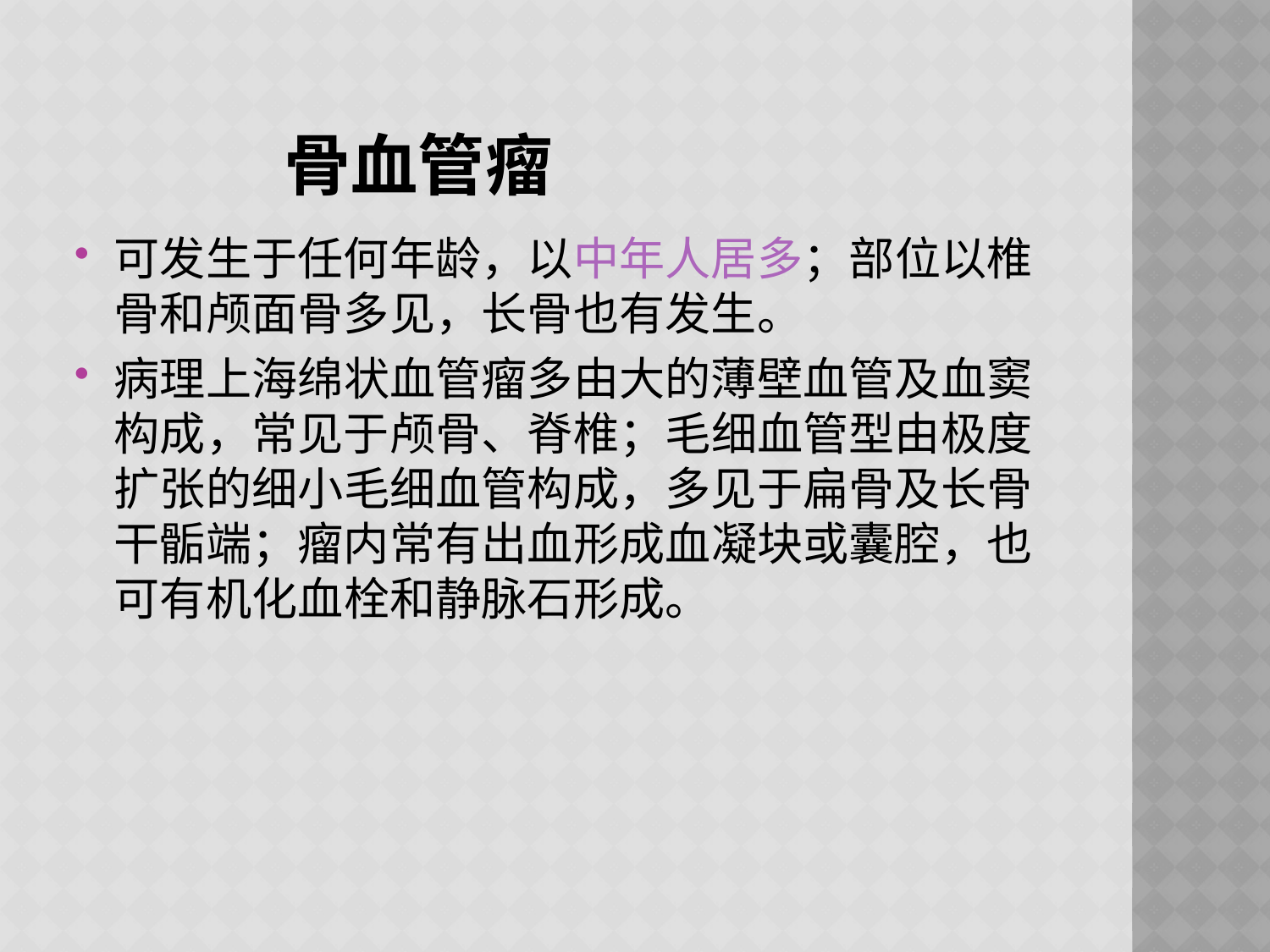

# 骨血管瘤
可发生于任何年龄，以中年人居多；部位以椎骨和颅面骨多见，长骨也有发生。
病理上海绵状血管瘤多由大的薄壁血管及血窦构成，常见于颅骨、脊椎；毛细血管型由极度扩张的细小毛细血管构成，多见于扁骨及长骨干骺端；瘤内常有出血形成血凝块或囊腔，也可有机化血栓和静脉石形成。